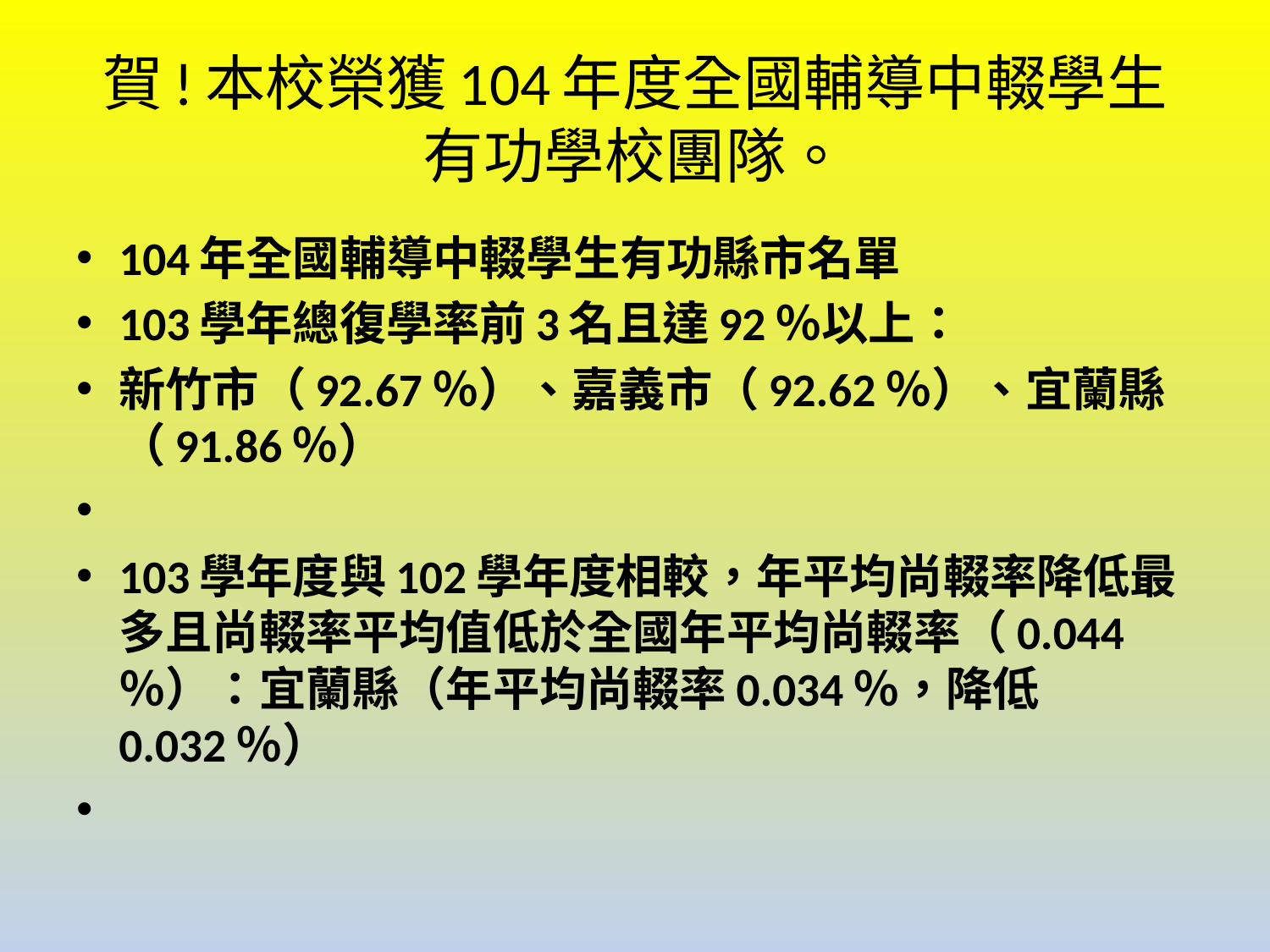

# 賀!本校榮獲104年度全國輔導中輟學生有功學校團隊。
104年全國輔導中輟學生有功縣市名單
103學年總復學率前3名且達92％以上：
新竹市（92.67％）、嘉義市（92.62％）、宜蘭縣（91.86％）

103學年度與102學年度相較，年平均尚輟率降低最多且尚輟率平均值低於全國年平均尚輟率（0.044％）：宜蘭縣（年平均尚輟率0.034％，降低0.032％）